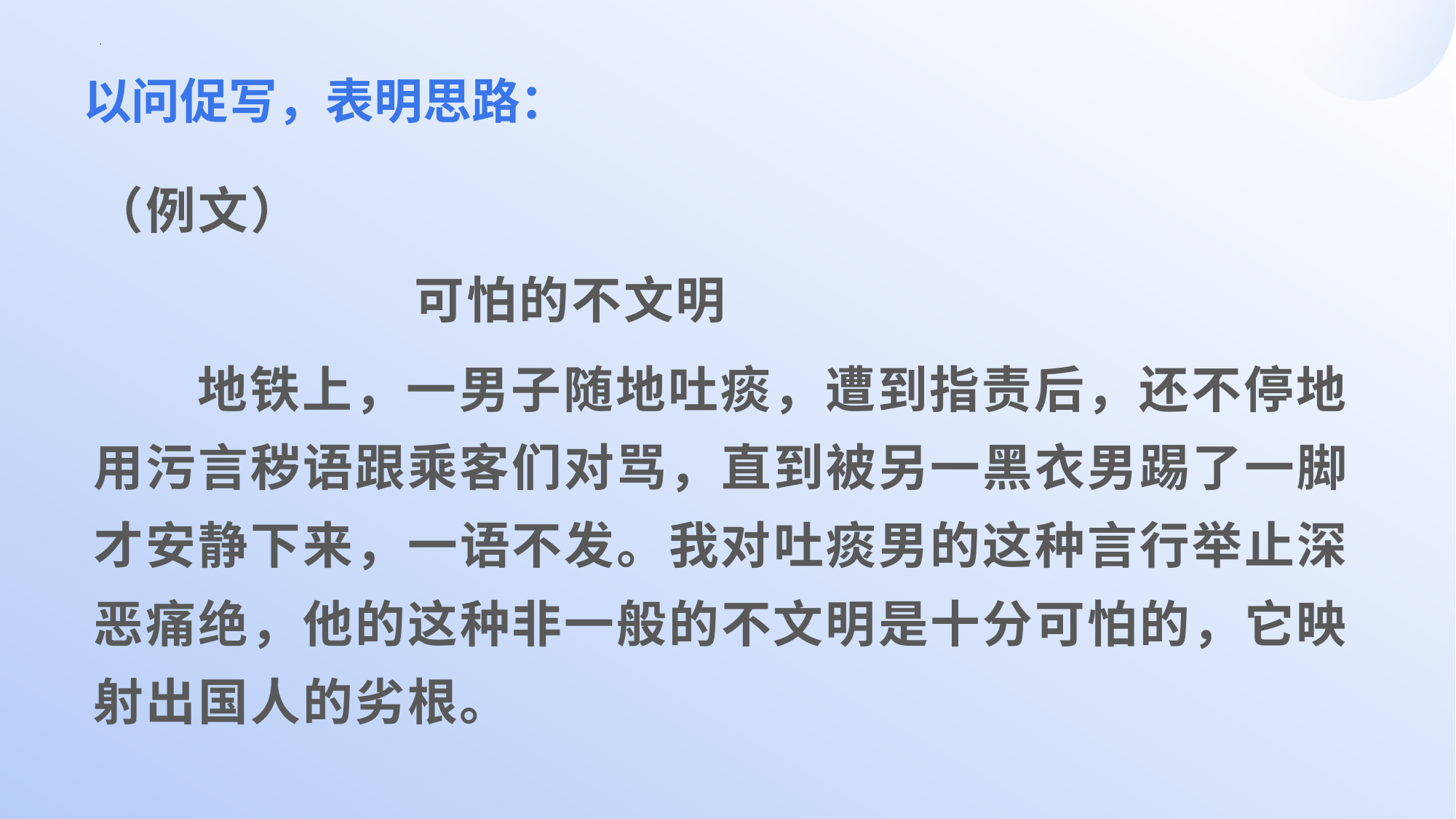

# 以问促写，表明思路：
（例文）
                       可怕的不文明
       地铁上，一男子随地吐痰，遭到指责后，还不停地用污言秽语跟乘客们对骂，直到被另一黑衣男踢了一脚才安静下来，一语不发。我对吐痰男的这种言行举止深恶痛绝，他的这种非一般的不文明是十分可怕的，它映射出国人的劣根。